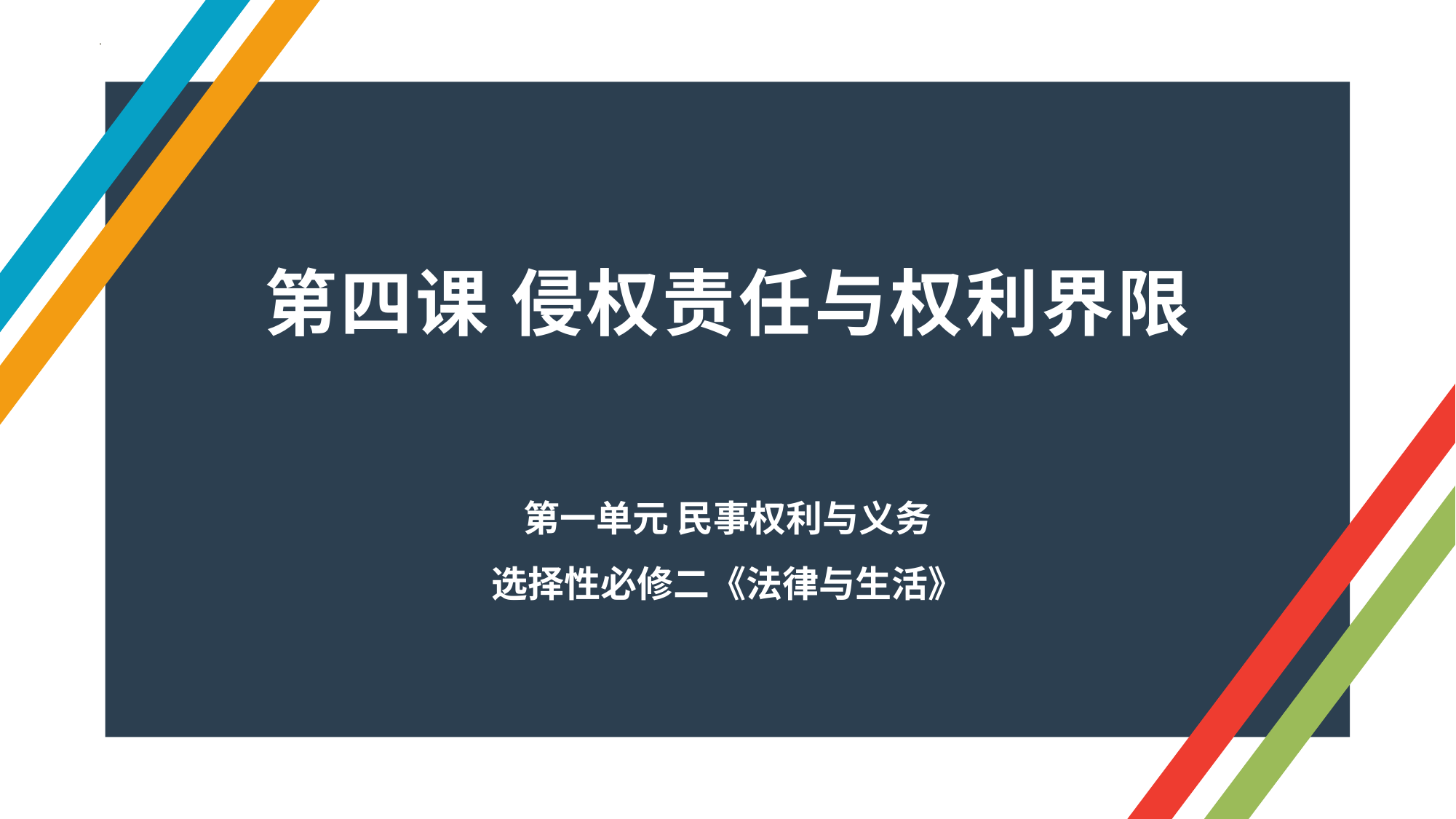

第四课 侵权责任与权利界限

第一单元 民事权利与义务
选择性必修二《法律与生活》